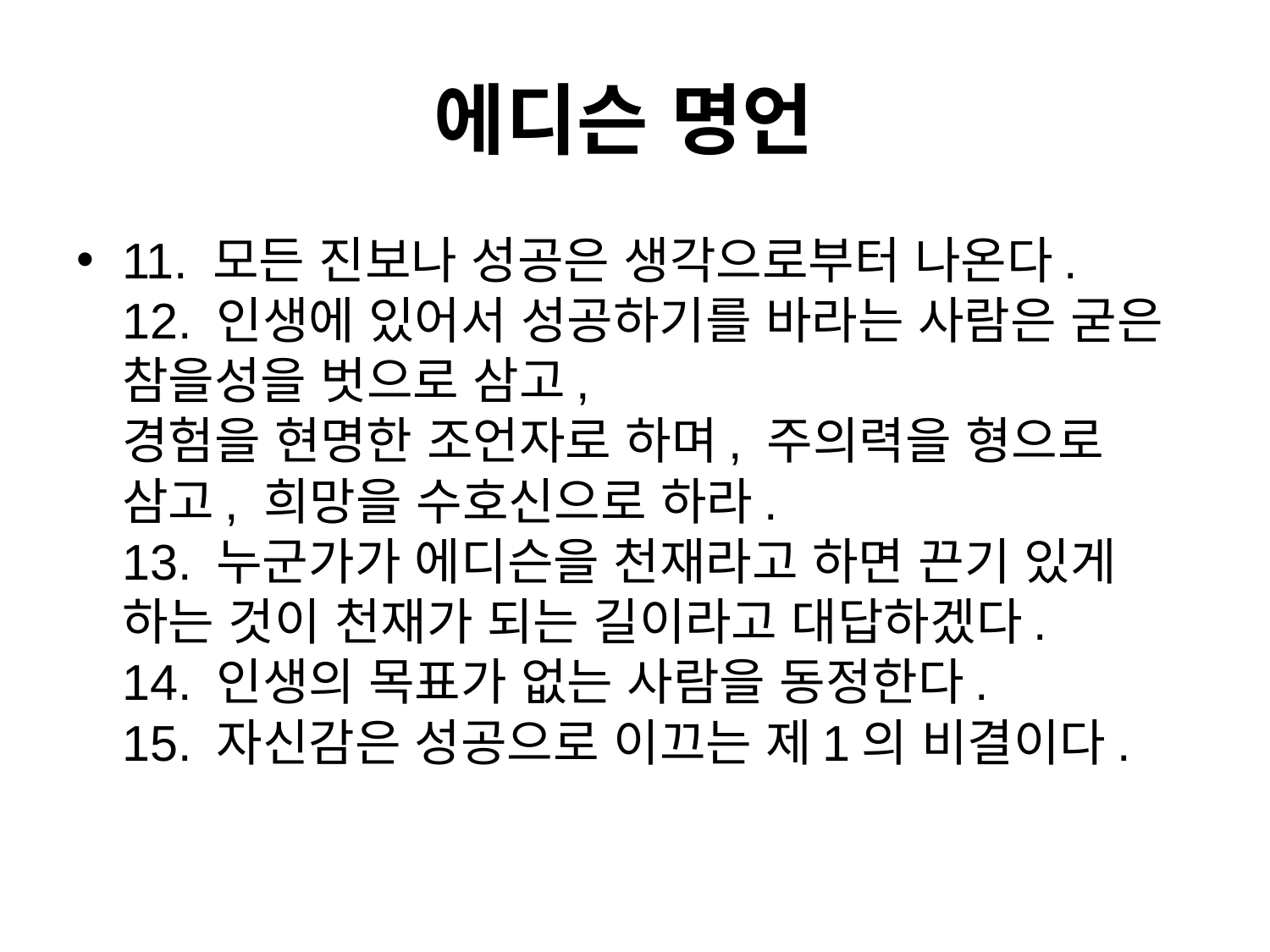

# 에디슨 명언
11. 모든 진보나 성공은 생각으로부터 나온다.
12. 인생에 있어서 성공하기를 바라는 사람은 굳은 참을성을 벗으로 삼고,
경험을 현명한 조언자로 하며, 주의력을 형으로 삼고, 희망을 수호신으로 하라.
13. 누군가가 에디슨을 천재라고 하면 끈기 있게 하는 것이 천재가 되는 길이라고 대답하겠다.
14. 인생의 목표가 없는 사람을 동정한다.
15. 자신감은 성공으로 이끄는 제1의 비결이다.